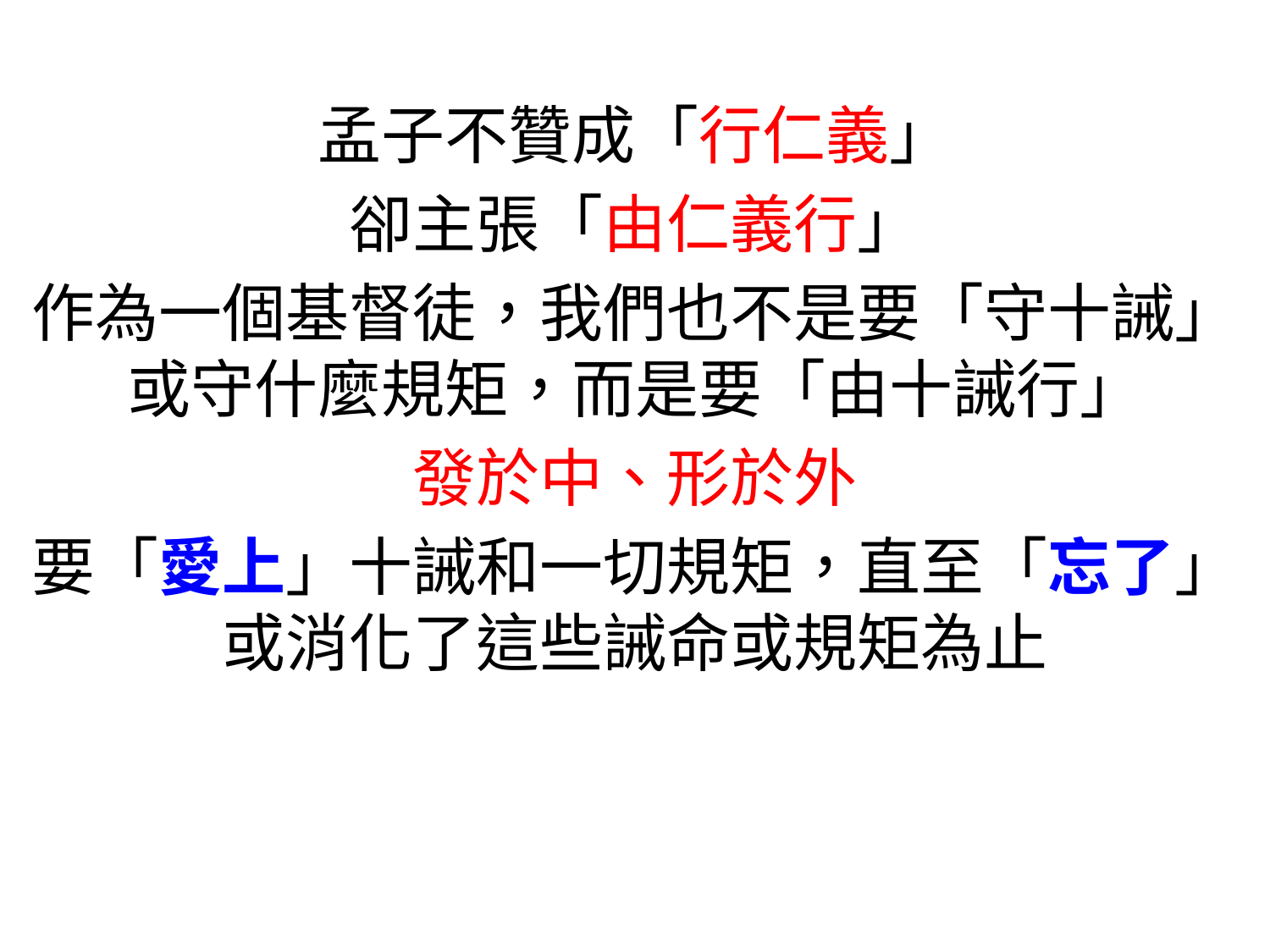

孟子不贊成「行仁義」
卻主張「由仁義行」
作為一個基督徒，我們也不是要「守十誡」或守什麼規矩，而是要「由十誡行」
發於中、形於外
要「愛上」十誡和一切規矩，直至「忘了」或消化了這些誡命或規矩為止